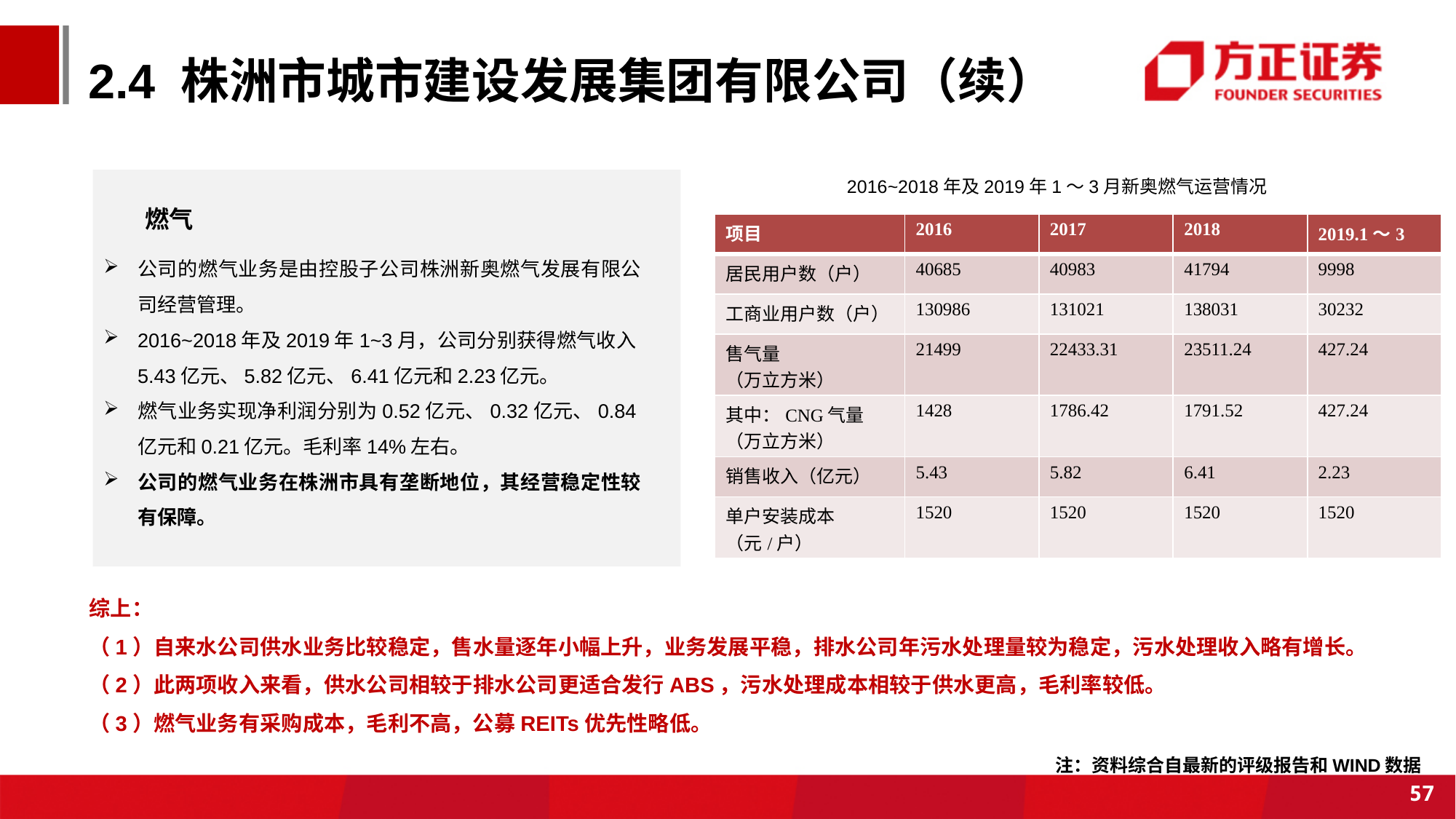

2.4 株洲市城市建设发展集团有限公司（续）

2016~2018年及2019年1～3月新奥燃气运营情况
燃气
| 项目 | 2016 | 2017 | 2018 | 2019.1～3 |
| --- | --- | --- | --- | --- |
| 居民用户数（户） | 40685 | 40983 | 41794 | 9998 |
| 工商业用户数（户） | 130986 | 131021 | 138031 | 30232 |
| 售气量 （万立方米） | 21499 | 22433.31 | 23511.24 | 427.24 |
| 其中：CNG气量（万立方米） | 1428 | 1786.42 | 1791.52 | 427.24 |
| 销售收入（亿元） | 5.43 | 5.82 | 6.41 | 2.23 |
| 单户安装成本（元/户） | 1520 | 1520 | 1520 | 1520 |
公司的燃气业务是由控股子公司株洲新奥燃气发展有限公司经营管理。
2016~2018年及2019年1~3月，公司分别获得燃气收入5.43亿元、5.82亿元、6.41亿元和2.23亿元。
燃气业务实现净利润分别为0.52亿元、0.32亿元、0.84亿元和0.21亿元。毛利率14%左右。
公司的燃气业务在株洲市具有垄断地位，其经营稳定性较有保障。
综上：
（1）自来水公司供水业务比较稳定，售水量逐年小幅上升，业务发展平稳，排水公司年污水处理量较为稳定，污水处理收入略有增长。
（2）此两项收入来看，供水公司相较于排水公司更适合发行ABS，污水处理成本相较于供水更高，毛利率较低。
（3）燃气业务有采购成本，毛利不高，公募REITs优先性略低。
注：资料综合自最新的评级报告和WIND数据
57